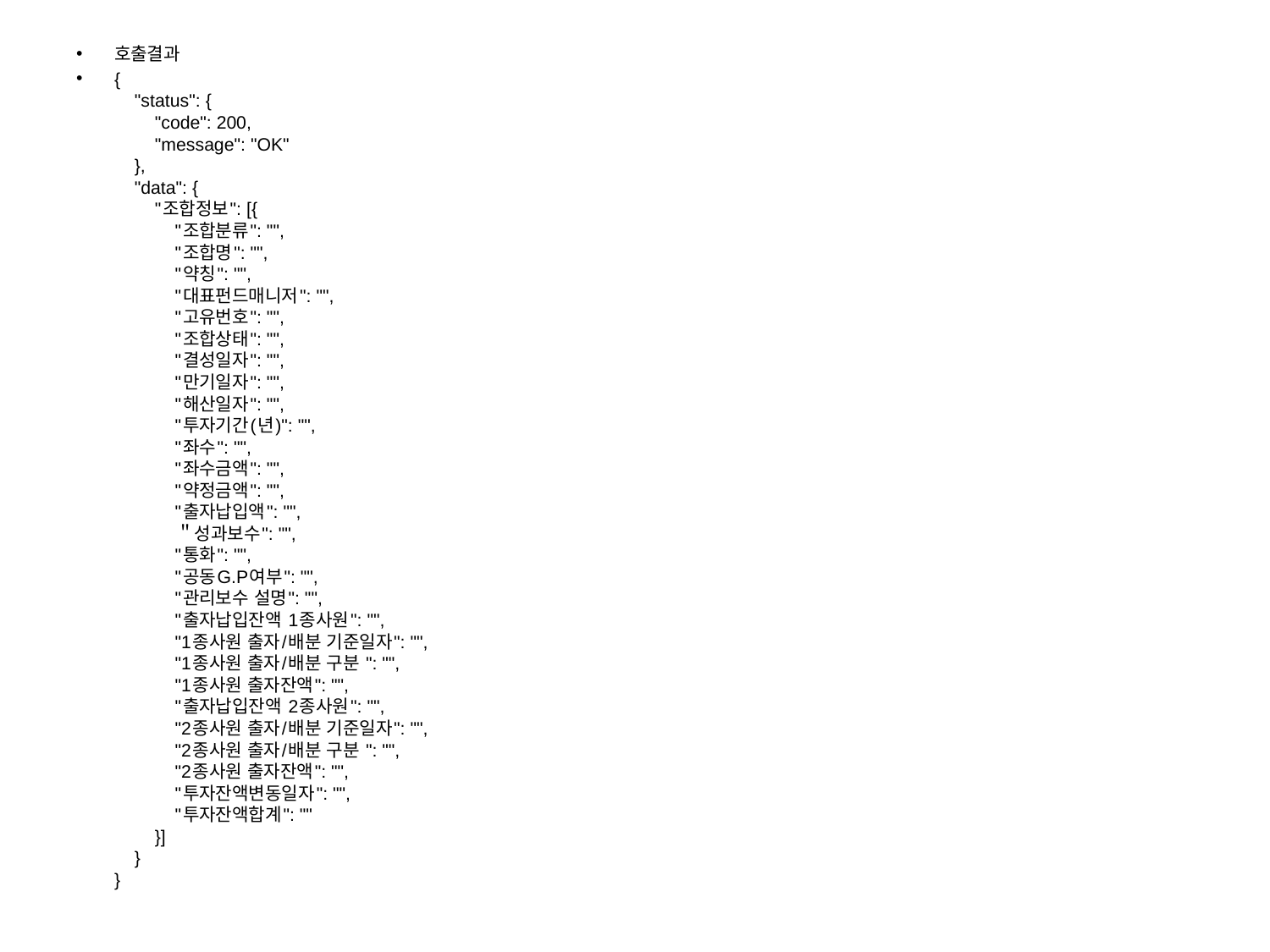

호출결과
{
    "status": {
        "code": 200,
        "message": "OK"
    },
    "data": {
        "조합정보": [{
            "조합분류": "",
            "조합명": "",
            "약칭": "",
            "대표펀드매니저": "",
            "고유번호": "",
            "조합상태": "",
            "결성일자": "",
            "만기일자": "",
            "해산일자": "",
            "투자기간(년)": "",
            "좌수": "",
            "좌수금액": "",
            "약정금액": "",
            "출자납입액": "",
            ＂성과보수": "",
            "통화": "",
            "공동G.P여부": "",
            "관리보수 설명": "",
            "출자납입잔액 1종사원": "",
            "1종사원 출자/배분 기준일자": "",
            "1종사원 출자/배분 구분 ": "",
            "1종사원 출자잔액": "",
            "출자납입잔액 2종사원": "",
            "2종사원 출자/배분 기준일자": "",
            "2종사원 출자/배분 구분 ": "",
            "2종사원 출자잔액": "",
            "투자잔액변동일자": "",
            "투자잔액합계": ""
        }]
    }
}​